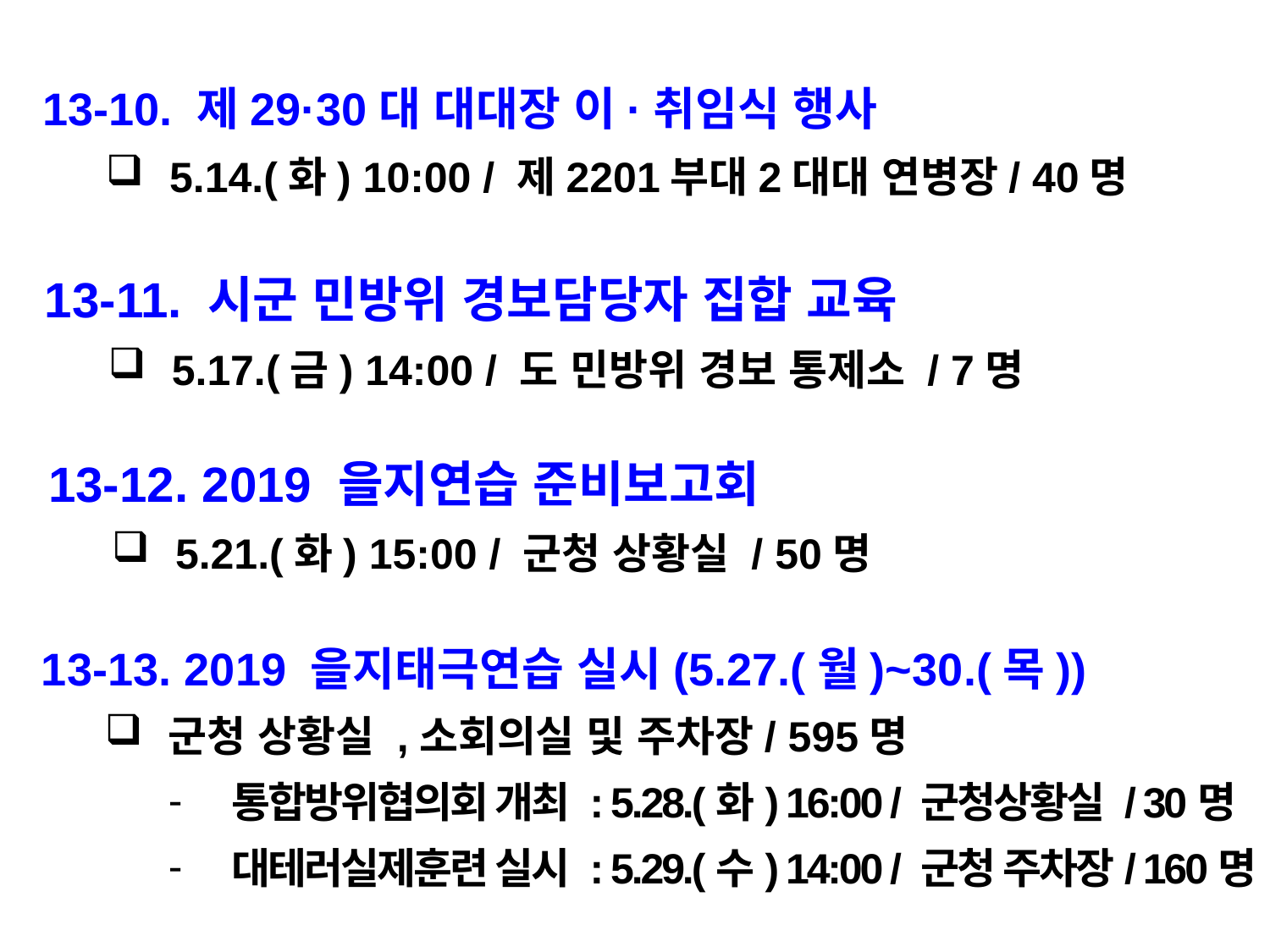

13-10. 제29·30대 대대장 이·취임식 행사
5.14.(화) 10:00 / 제2201부대2대대 연병장/ 40명
13-11. 시군 민방위 경보담당자 집합 교육
5.17.(금) 14:00 / 도 민방위 경보 통제소 / 7명
13-12. 2019 을지연습 준비보고회
5.21.(화) 15:00 / 군청 상황실 / 50명
13-13. 2019 을지태극연습 실시(5.27.(월)~30.(목))
군청 상황실 ,소회의실 및 주차장/ 595명
통합방위협의회 개최 : 5.28.(화) 16:00 / 군청상황실 / 30명
대테러실제훈련 실시 : 5.29.(수) 14:00 / 군청 주차장/ 160명